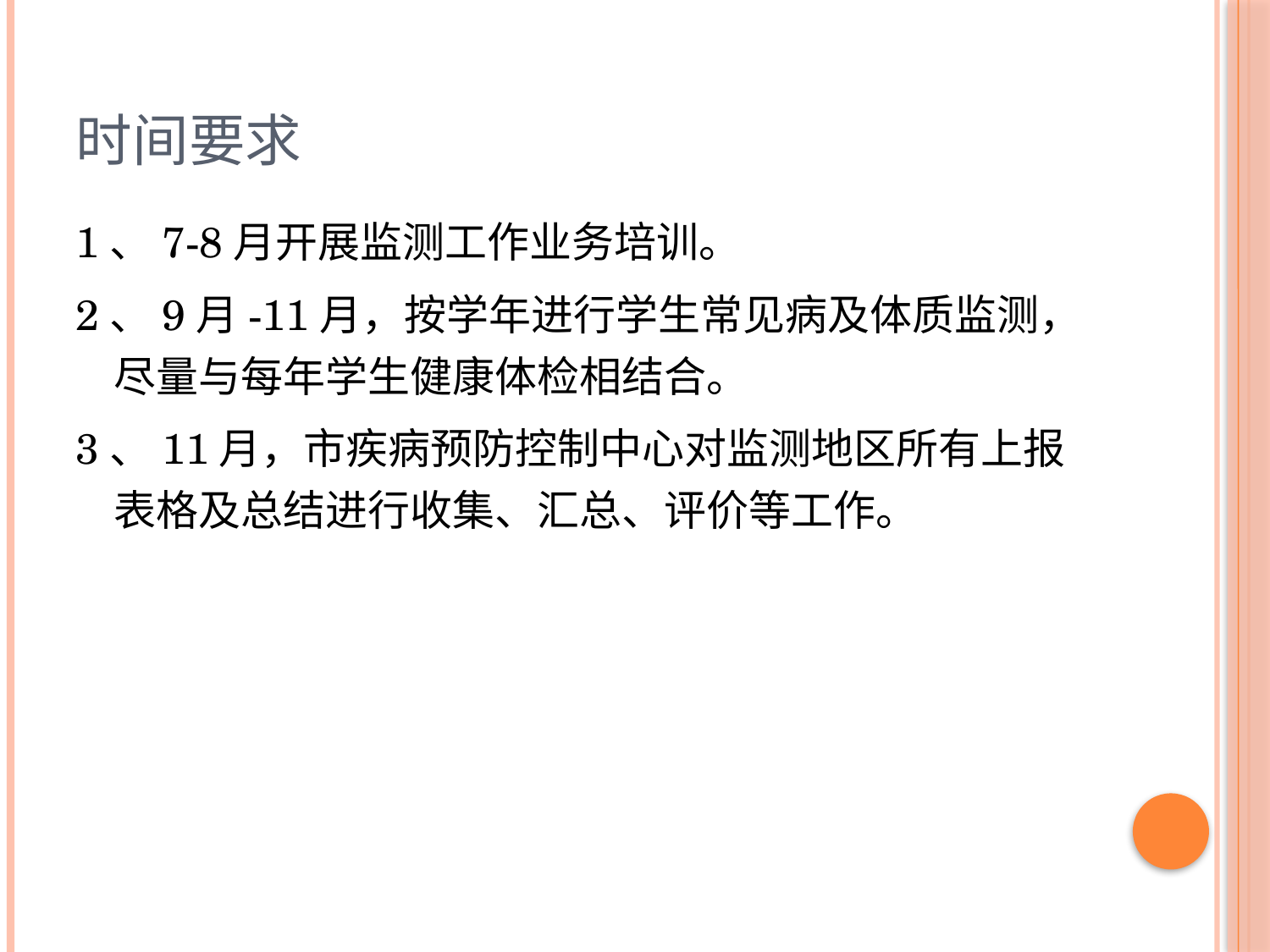

# 时间要求
1、7-8月开展监测工作业务培训。
2、9月-11月，按学年进行学生常见病及体质监测，尽量与每年学生健康体检相结合。
3、11月，市疾病预防控制中心对监测地区所有上报表格及总结进行收集、汇总、评价等工作。